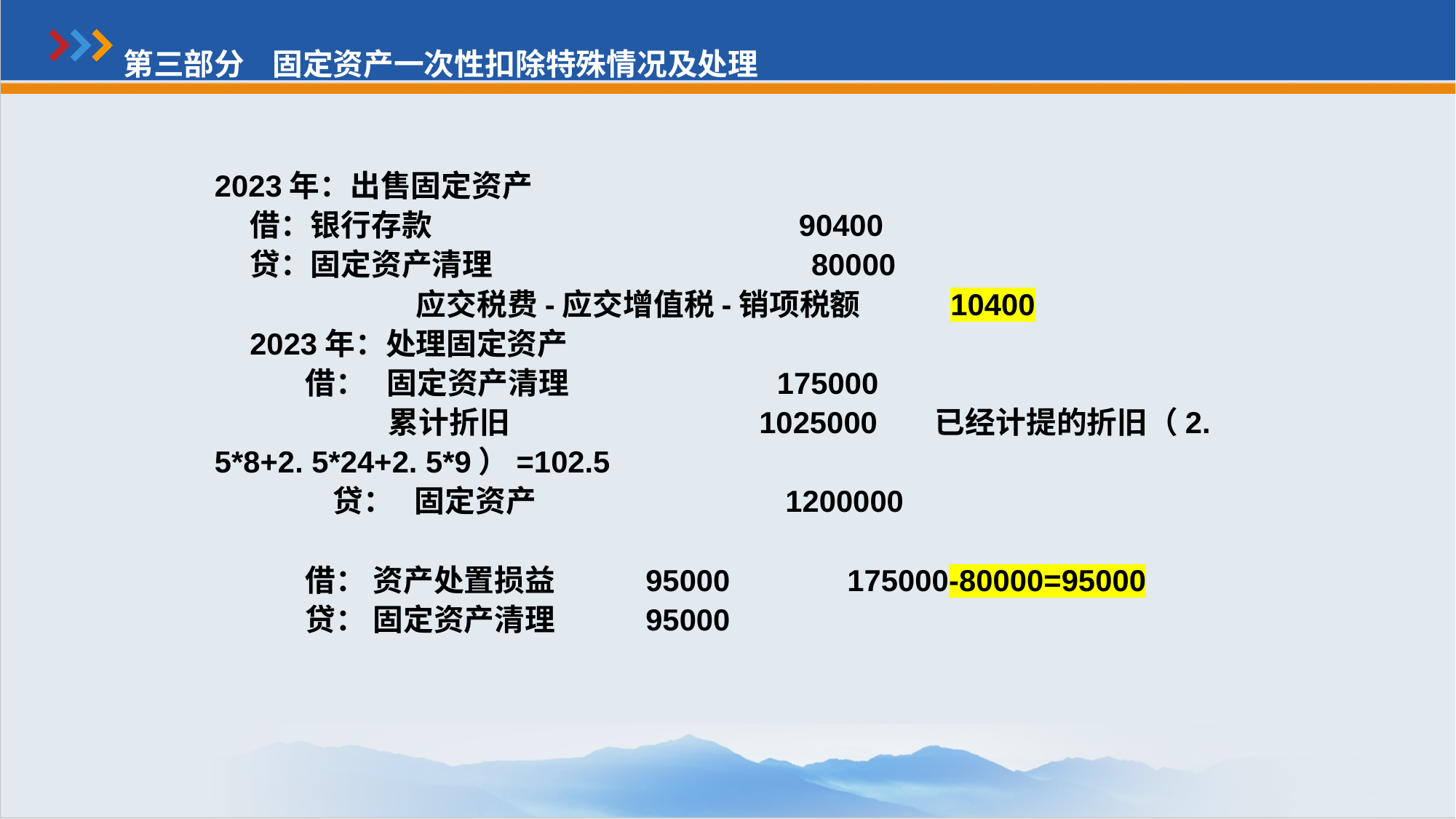

第三部分    固定资产一次性扣除特殊情况及处理

2023年：出售固定资产
借：银行存款                                                    90400
贷：固定资产清理                                             80000
                       应交税费-应交增值税-销项税额            10400
2023年：处理固定资产
       借：   固定资产清理                             175000
                   累计折旧                                   1025000      已经计提的折旧（2. 5*8+2. 5*24+2. 5*9）=102.5
           贷：   固定资产                                   1200000

       借： 资产处置损益            95000              175000-80000=95000
       贷： 固定资产清理            95000